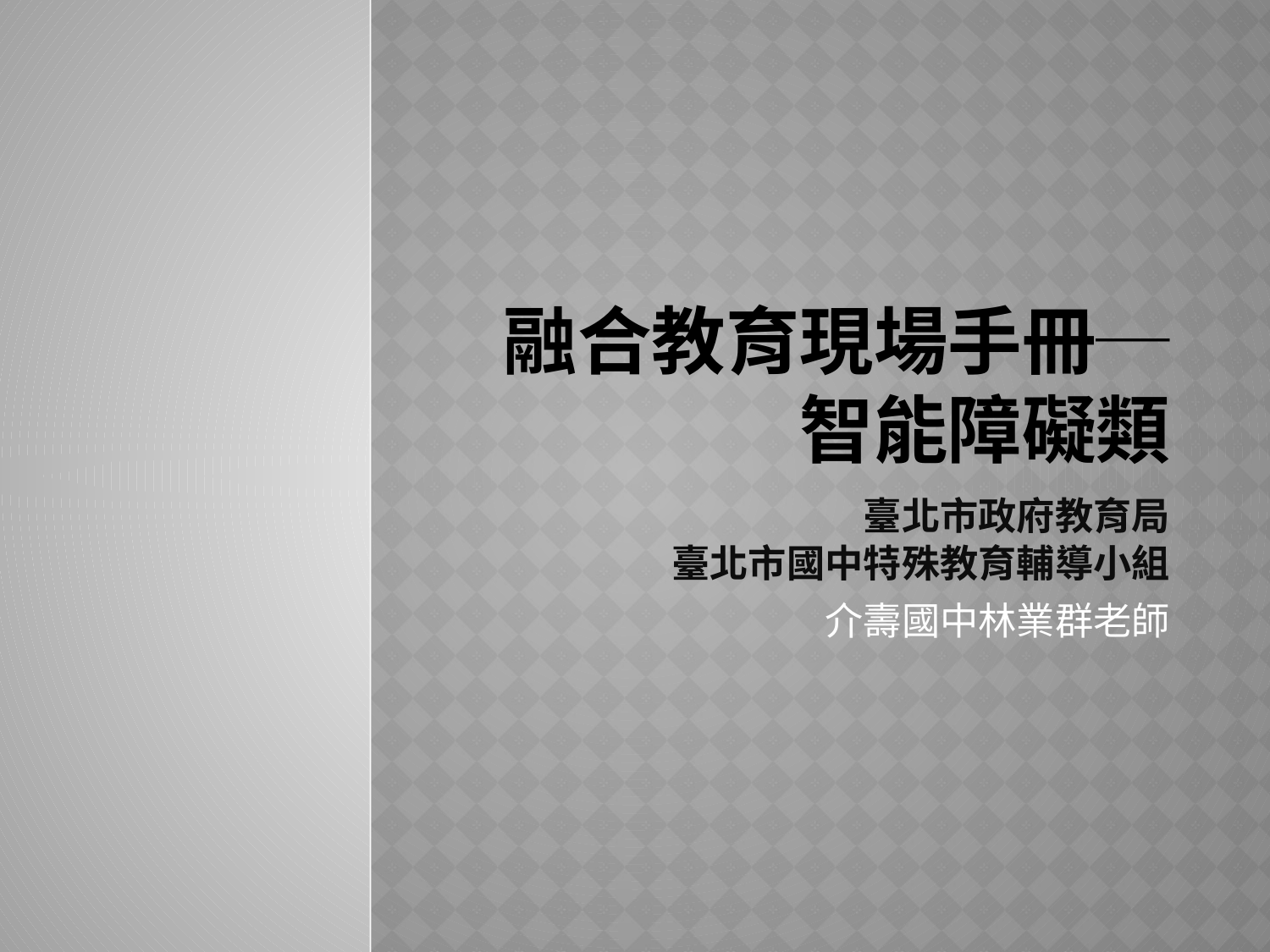

# 融合教育現場手冊─ 智能障礙類
臺北市政府教育局
臺北市國中特殊教育輔導小組

介壽國中林業群老師